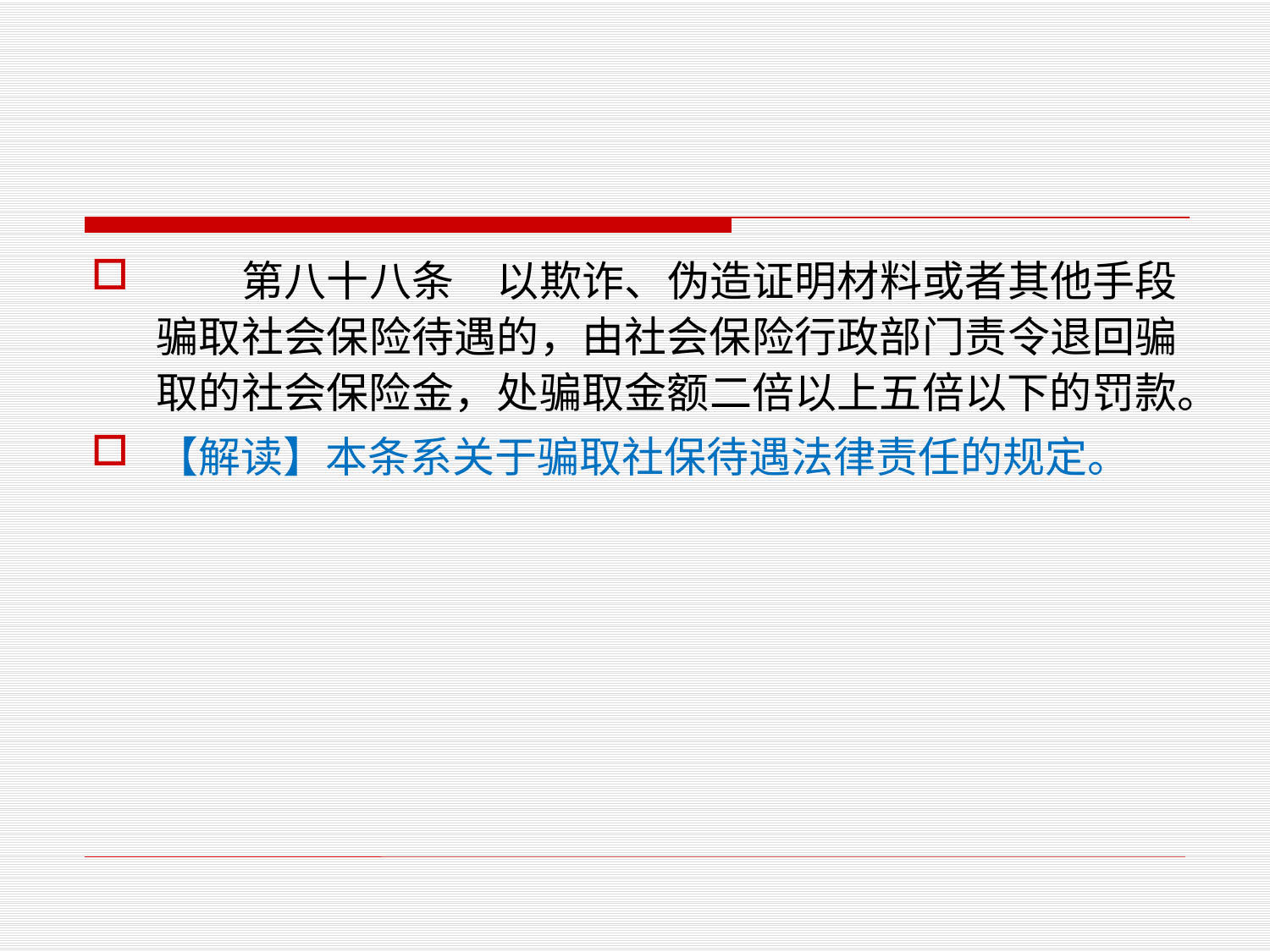

第八十八条　以欺诈、伪造证明材料或者其他手段骗取社会保险待遇的，由社会保险行政部门责令退回骗取的社会保险金，处骗取金额二倍以上五倍以下的罚款。
【解读】本条系关于骗取社保待遇法律责任的规定。